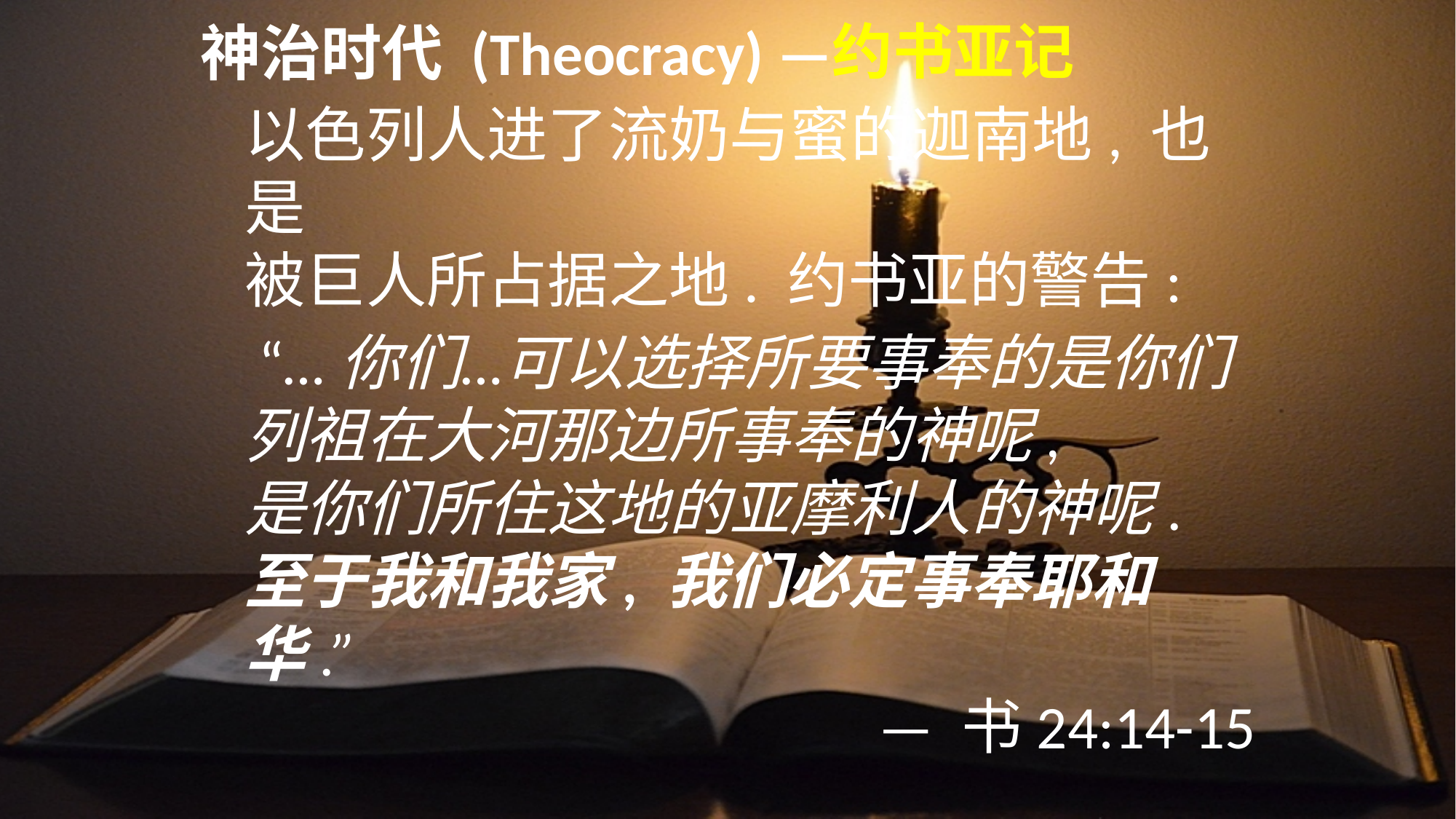

约书亚记
神治时代 (Theocracy) —
	以色列人进了流奶与蜜的迦南地, 也是
	被巨人所占据之地. 约书亚的警告:
	 “…你们…可以选择所要事奉的是你们
	列祖在大河那边所事奉的神呢,
	是你们所住这地的亚摩利人的神呢.
	至于我和我家, 我们必定事奉耶和华.”
			— 书24:14-15